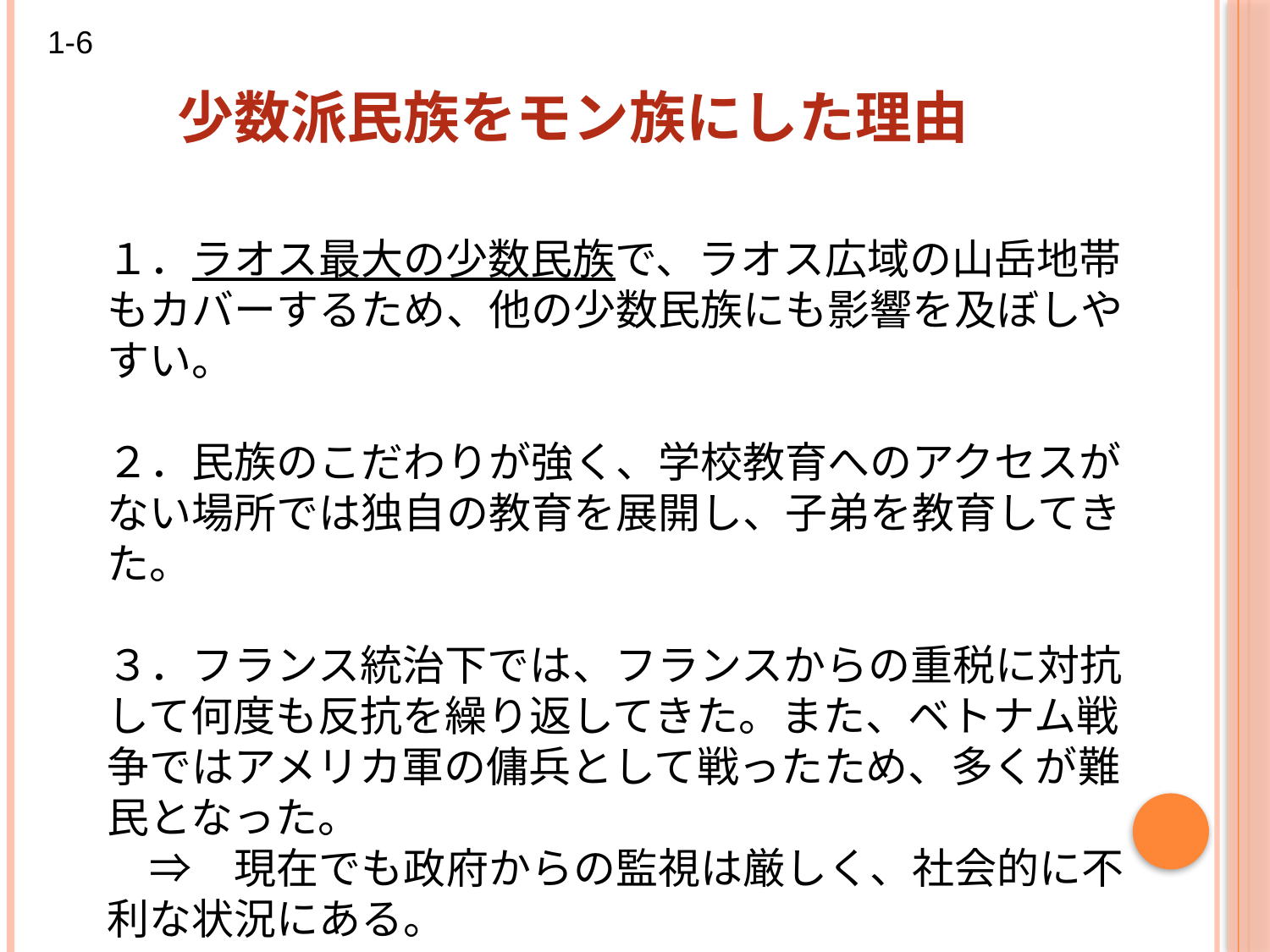

1-6
少数派民族をモン族にした理由
１．ラオス最大の少数民族で、ラオス広域の山岳地帯もカバーするため、他の少数民族にも影響を及ぼしやすい。

２．民族のこだわりが強く、学校教育へのアクセスがない場所では独自の教育を展開し、子弟を教育してきた。

３．フランス統治下では、フランスからの重税に対抗して何度も反抗を繰り返してきた。また、ベトナム戦争ではアメリカ軍の傭兵として戦ったため、多くが難民となった。
　⇒　現在でも政府からの監視は厳しく、社会的に不利な状況にある。